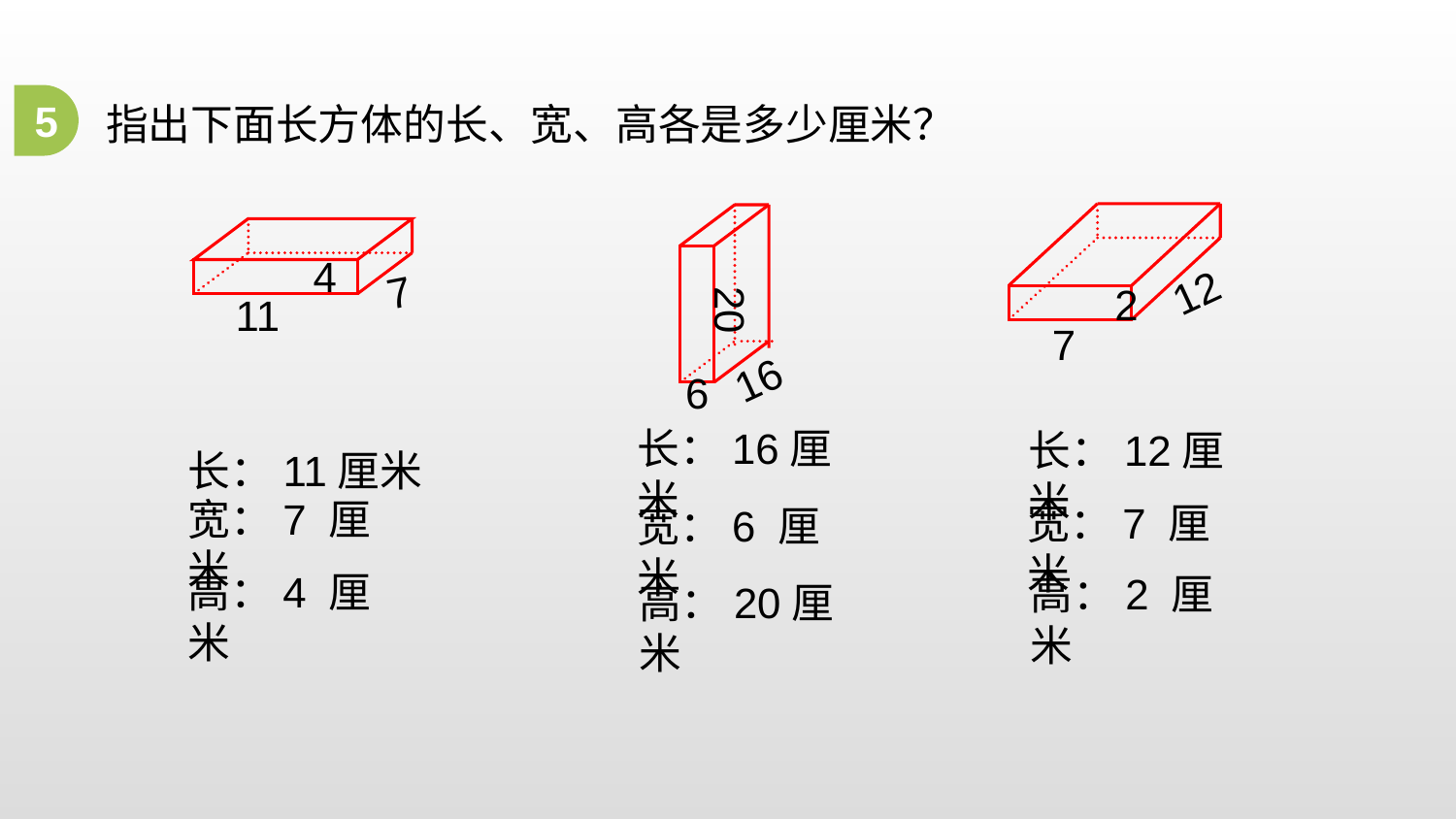

5
指出下面长方体的长、宽、高各是多少厘米？

4

12
7
2
20

11
7

16
6
长：11厘米
长：16厘米
长：12厘米
宽：7 厘米
宽：7 厘米
宽：6 厘米
高：4 厘米
高：2 厘米
高：20厘米